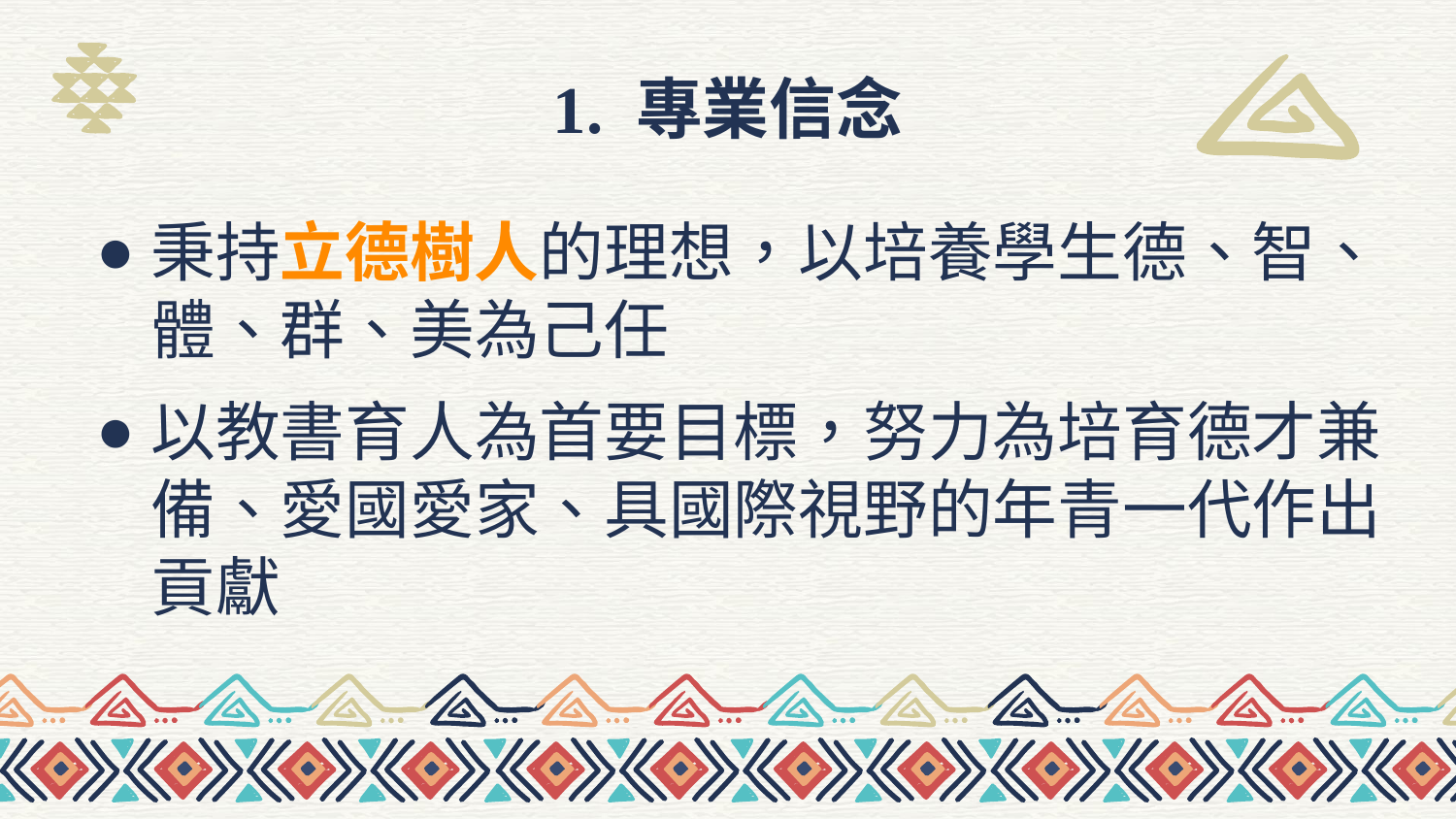

# 1. 專業信念
秉持立德樹人的理想，以培養學生德、智、體、群、美為己任
以教書育人為首要目標，努力為培育德才兼備、愛國愛家、具國際視野的年青一代作出貢獻